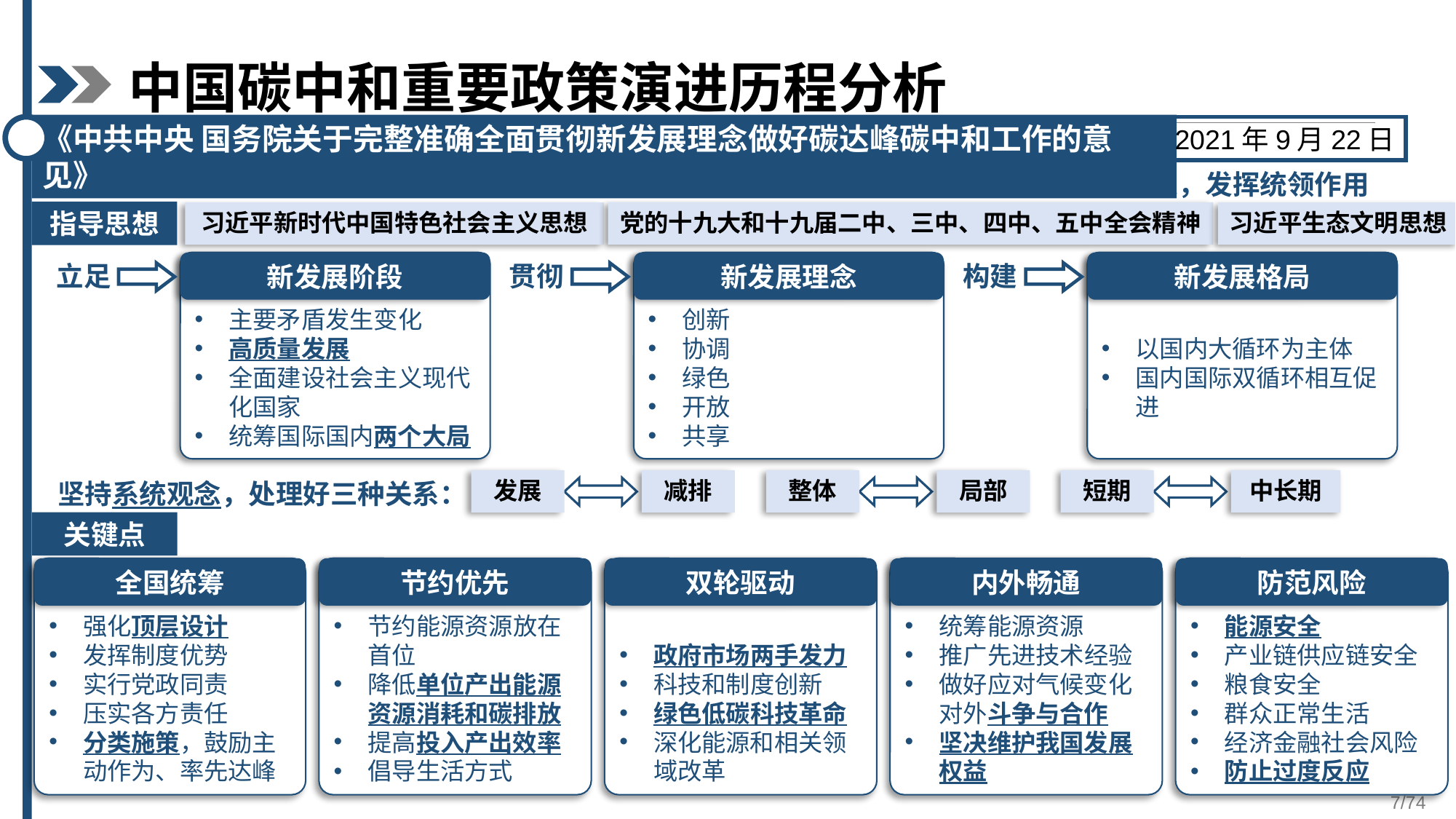

中国碳中和重要政策演进历程分析
《中共中央 国务院关于完整准确全面贯彻新发展理念做好碳达峰碳中和工作的意见》

2021年9月22日
——“1+N”中的“1”，管总管长远，发挥统领作用
指导思想
党的十九大和十九届二中、三中、四中、五中全会精神
习近平新时代中国特色社会主义思想
习近平生态文明思想
主要矛盾发生变化
高质量发展
全面建设社会主义现代化国家
统筹国际国内两个大局
新发展阶段
创新
协调
绿色
开放
共享
新发展理念
以国内大循环为主体
国内国际双循环相互促进

新发展格局
立足
贯彻
构建

发展
减排
整体
局部
短期
中长期
坚持系统观念，处理好三种关系：

关键点
强化顶层设计
发挥制度优势
实行党政同责
压实各方责任
分类施策，鼓励主动作为、率先达峰
全国统筹
节约能源资源放在首位
降低单位产出能源资源消耗和碳排放
提高投入产出效率
倡导生活方式
节约优先
政府市场两手发力
科技和制度创新
绿色低碳科技革命
深化能源和相关领域改革
双轮驱动
统筹能源资源
推广先进技术经验
做好应对气候变化对外斗争与合作
坚决维护我国发展权益
内外畅通
能源安全
产业链供应链安全
粮食安全
群众正常生活
经济金融社会风险
防止过度反应
防范风险